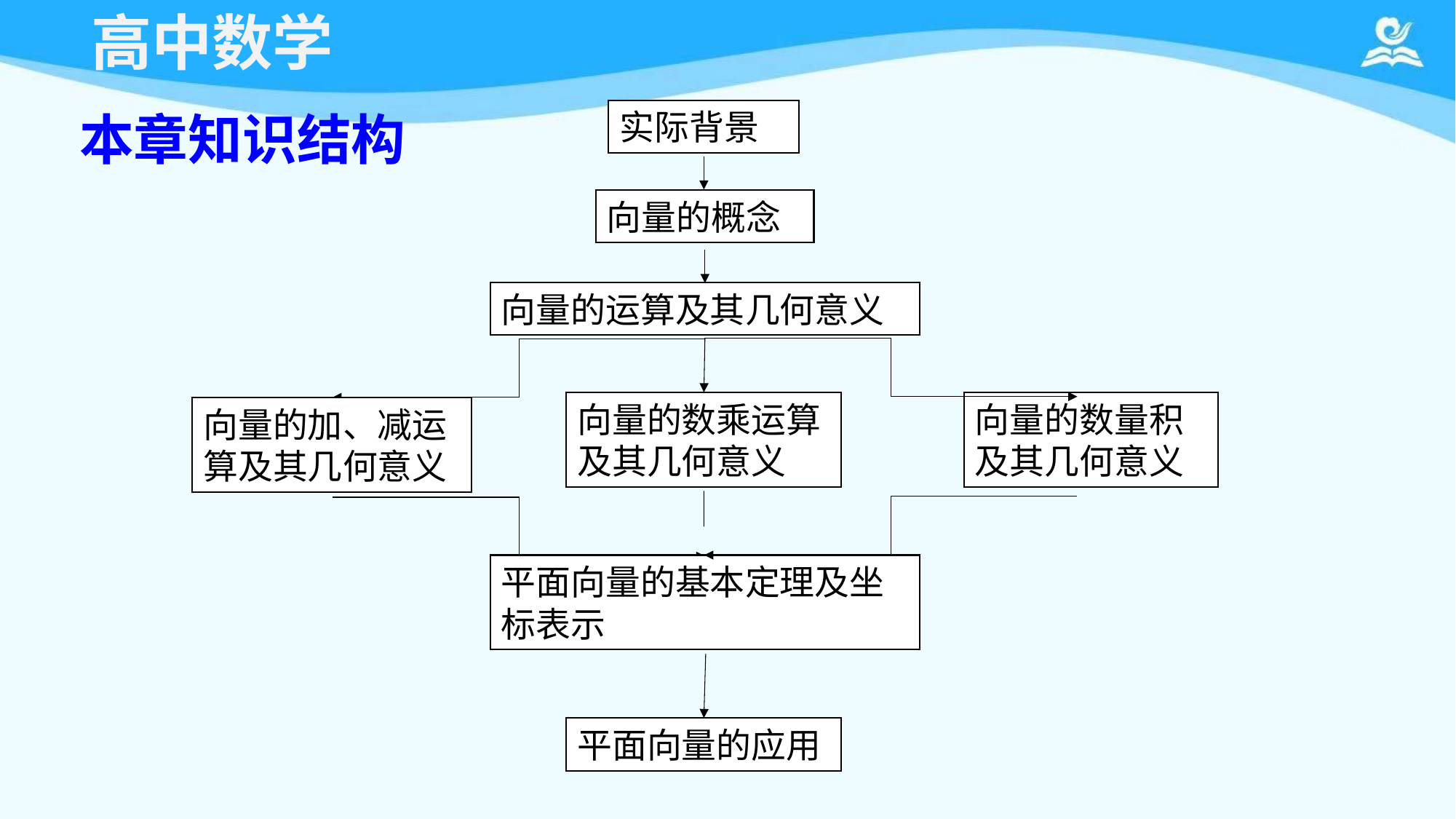

实际背景
向量的概念
向量的运算及其几何意义
向量的数量积及其几何意义
向量的数乘运算及其几何意义
向量的加、减运算及其几何意义
平面向量的基本定理及坐标表示
平面向量的应用
本章知识结构